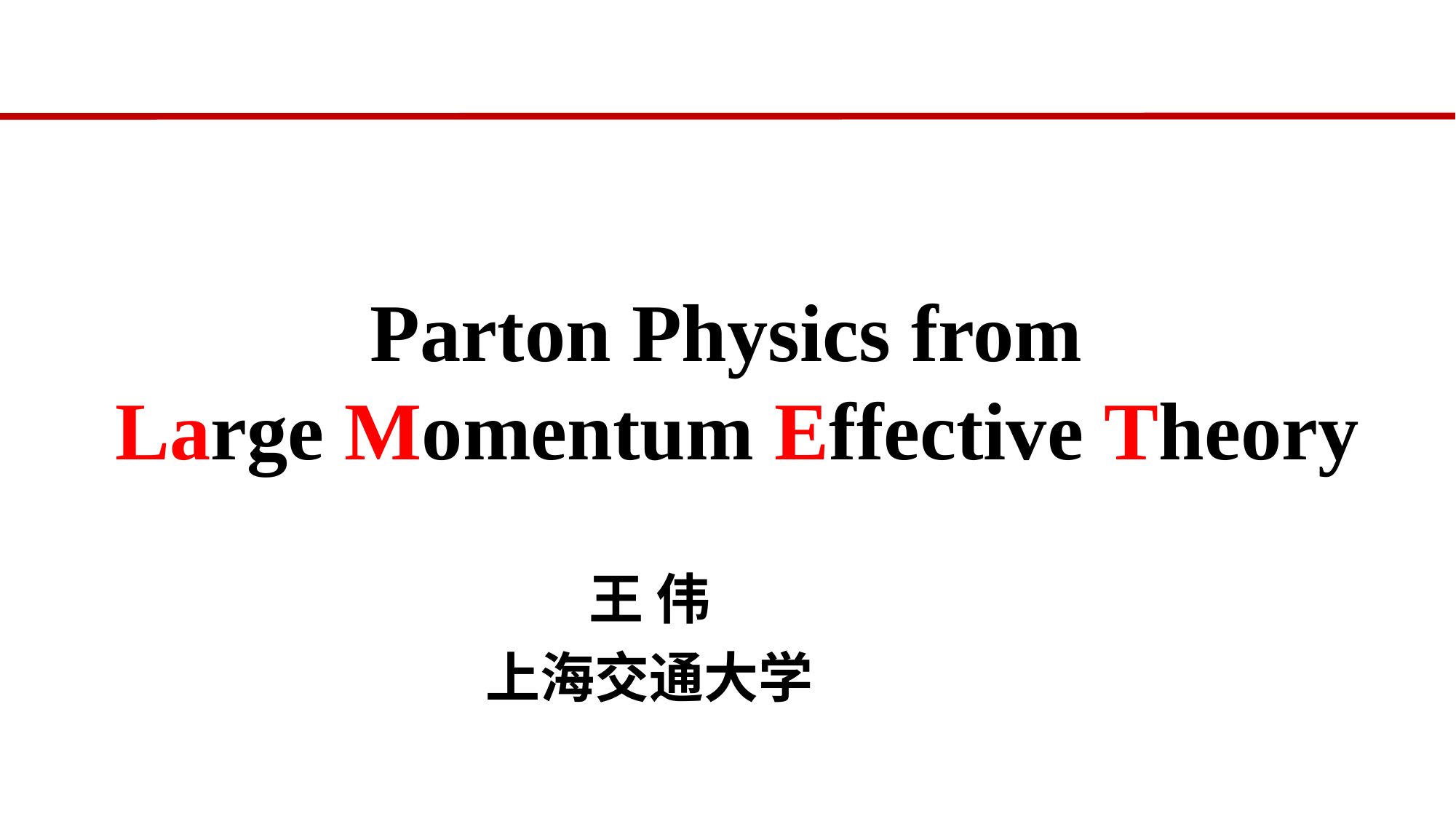

Parton Physics from
Large Momentum Effective Theory
王 伟
上海交通大学